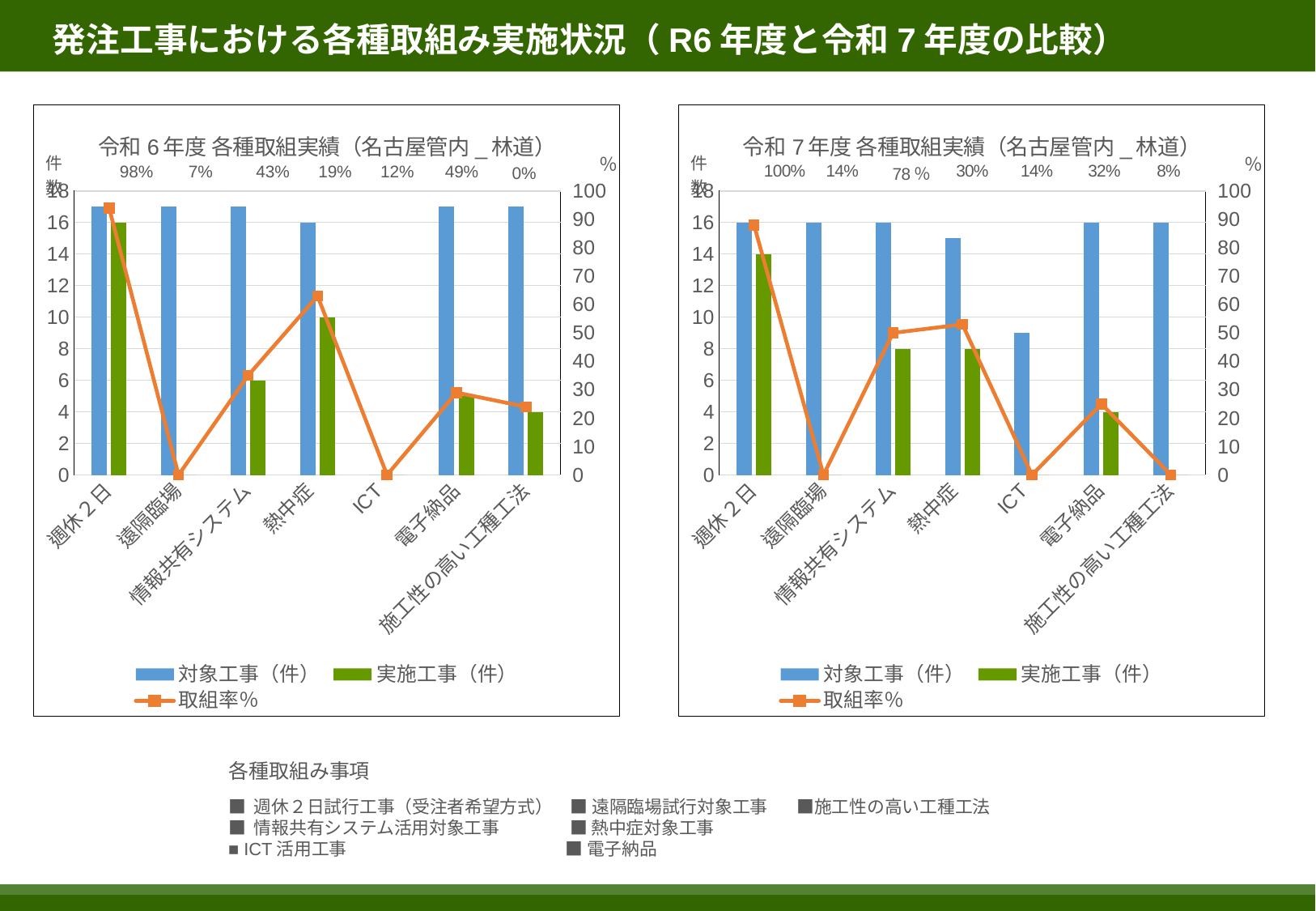

発注工事における各種取組み実施状況（R6年度と令和7年度の比較）

### Chart: 令和7年度 各種取組実績（名古屋管内_林道）

| Category | 対象工事（件） | 実施工事（件） | 取組率％ |
|---|---|---|---|
| 週休２日 | 16.0 | 14.0 | 88.0 |
| 遠隔臨場 | 16.0 | 0.0 | 0.0 |
| 情報共有システム | 16.0 | 8.0 | 50.0 |
| 熱中症
 | 15.0 | 8.0 | 53.0 |
| ICT
 | 9.0 | 0.0 | 0.0 |
| 電子納品 | 16.0 | 4.0 | 25.0 |
| 施工性の高い工種工法 | 16.0 | 0.0 | 0.0 |

### Chart: 令和6年度 各種取組実績（名古屋管内_林道）

| Category | 対象工事（件） | 実施工事（件） | 取組率％ |
|---|---|---|---|
| 週休２日 | 17.0 | 16.0 | 94.0 |
| 遠隔臨場 | 17.0 | 0.0 | 0.0 |
| 情報共有システム | 17.0 | 6.0 | 35.0 |
| 熱中症
 | 16.0 | 10.0 | 63.0 |
| ICT
 | 0.0 | 0.0 | 0.0 |
| 電子納品 | 17.0 | 5.0 | 29.0 |
| 施工性の高い工種工法 | 17.0 | 4.0 | 24.0 |
19%
12%
49%
7%
43%
98%
0%
各種取組み事項

■ 週休２日試行工事（受注者希望方式）　■ 遠隔臨場試行対象工事   　■施工性の高い工種工法
■ 情報共有システム活用対象工事　　　　■ 熱中症対象工事
■ ICT活用工事　　　　　　　　　　　　  ■ 電子納品